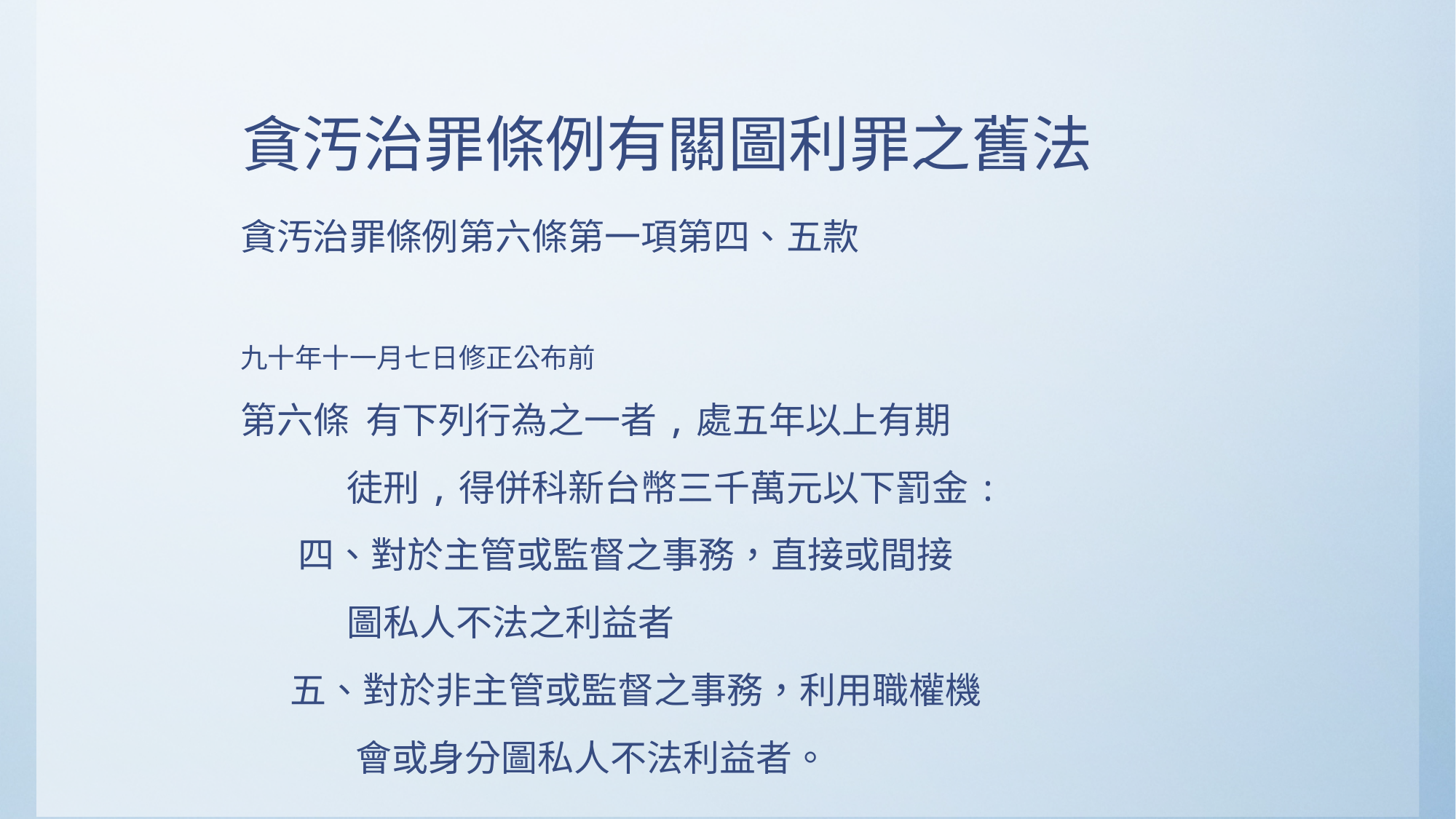

貪汚治罪條例有關圖利罪之舊法
貪汚治罪條例第六條第一項第四、五款

九十年十一月七日修正公布前
第六條  有下列行為之一者,處五年以上有期
            徒刑,得併科新台幣三千萬元以下罰金:
      四、對於主管或監督之事務，直接或間接
            圖私人不法之利益者
     五、對於非主管或監督之事務，利用職權機
             會或身分圖私人不法利益者。